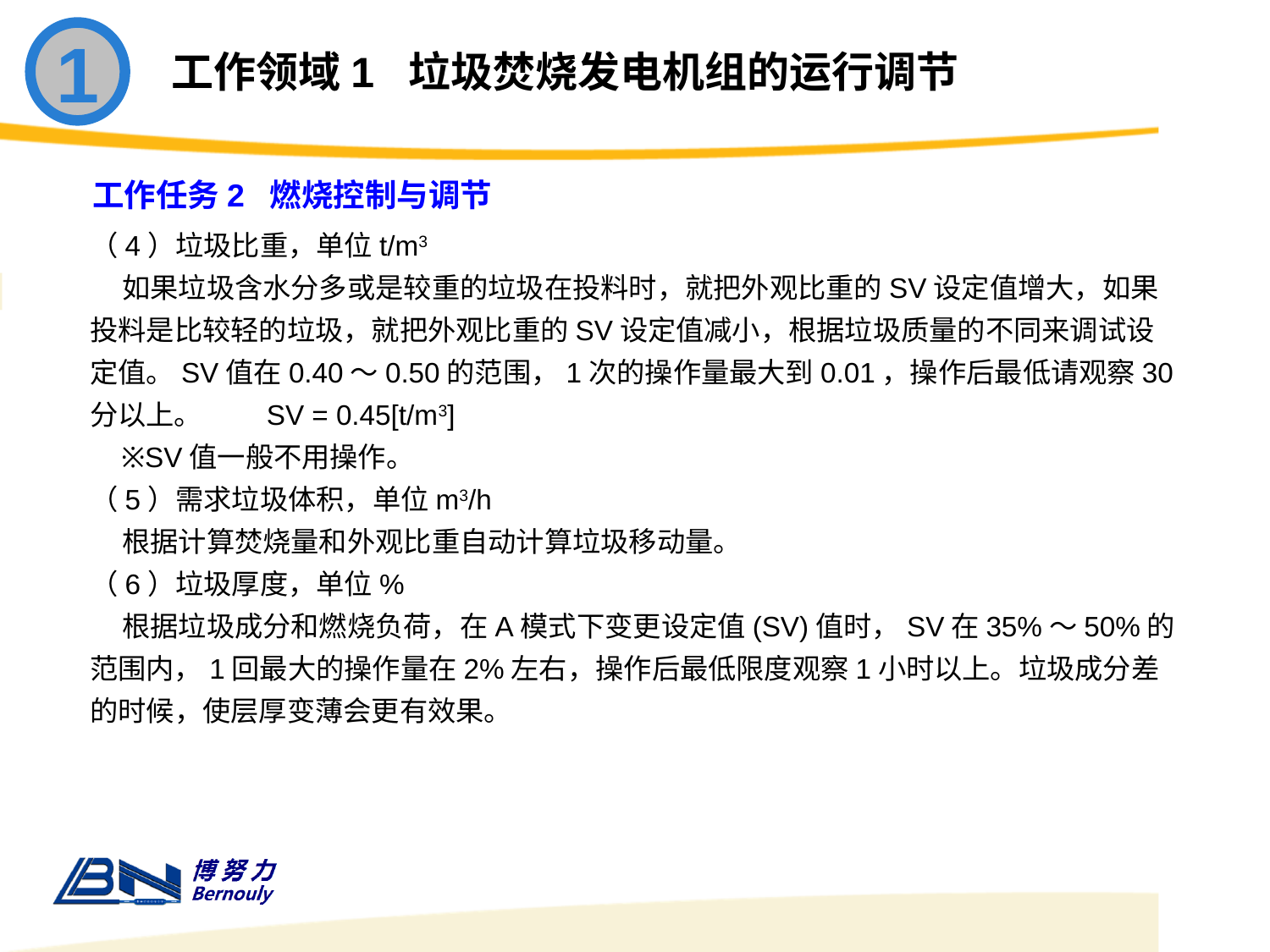

1
工作领域1  垃圾焚烧发电机组的运行调节
工作任务2  燃烧控制与调节
（4）垃圾比重，单位t/m3
    如果垃圾含水分多或是较重的垃圾在投料时，就把外观比重的SV设定值增大，如果投料是比较轻的垃圾，就把外观比重的SV设定值减小，根据垃圾质量的不同来调试设定值。SV值在0.40～0.50的范围，1次的操作量最大到0.01，操作后最低请观察30分以上。         SV = 0.45[t/m3]
    ※SV值一般不用操作。
（5）需求垃圾体积，单位m3/h
    根据计算焚烧量和外观比重自动计算垃圾移动量。
（6）垃圾厚度，单位%
    根据垃圾成分和燃烧负荷，在A模式下变更设定值(SV)值时，SV在35%～50%的范围内，1回最大的操作量在2%左右，操作后最低限度观察1小时以上。垃圾成分差的时候，使层厚变薄会更有效果。